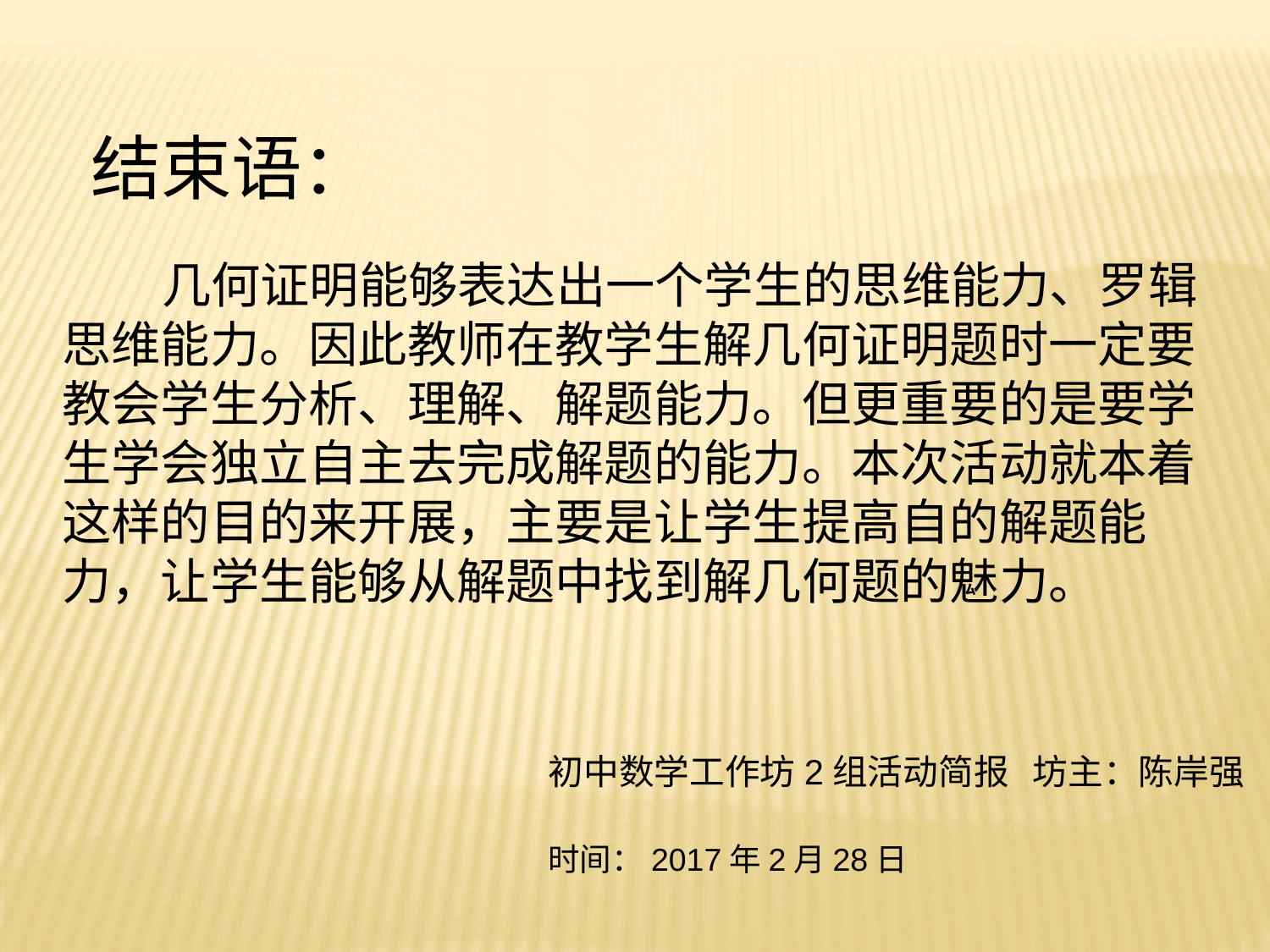

结束语：
        几何证明能够表达出一个学生的思维能力、罗辑思维能力。因此教师在教学生解几何证明题时一定要教会学生分析、理解、解题能力。但更重要的是要学生学会独立自主去完成解题的能力。本次活动就本着这样的目的来开展，主要是让学生提高自的解题能力，让学生能够从解题中找到解几何题的魅力。
初中数学工作坊2组活动简报   坊主：陈岸强
时间：2017年2月28日